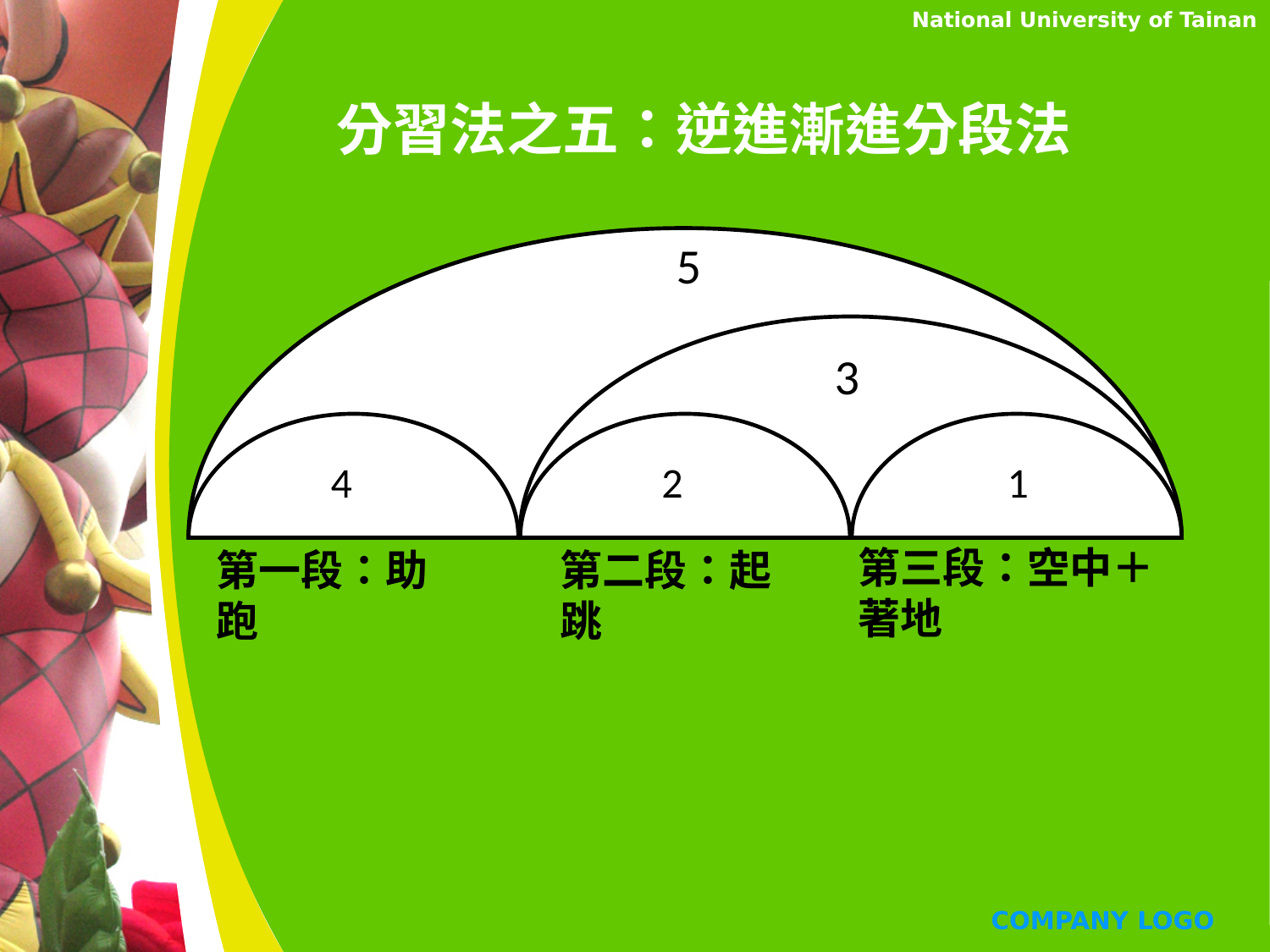

National University of Tainan
# 分習法之五：逆進漸進分段法

5

3

4
2
1
第三段：空中＋著地

第一段：助跑
第二段：起跳